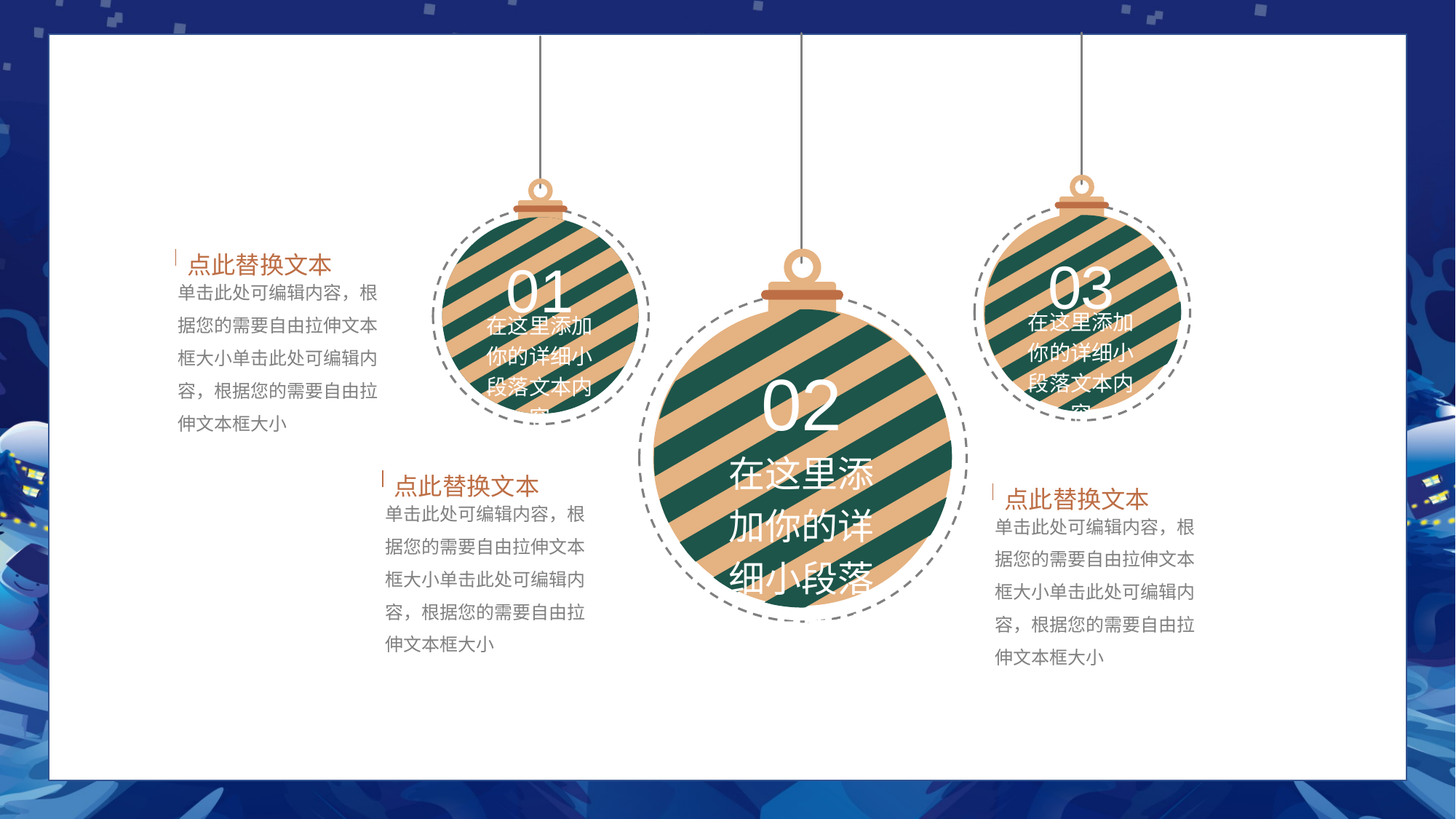

03

在这里添加你的详细小段落文本内容

02

在这里添加你的详细小段落文本内容

01

在这里添加你的详细小段落文本内容
点此替换文本
单击此处可编辑内容，根据您的需要自由拉伸文本框大小单击此处可编辑内容，根据您的需要自由拉伸文本框大小
点此替换文本
单击此处可编辑内容，根据您的需要自由拉伸文本框大小单击此处可编辑内容，根据您的需要自由拉伸文本框大小
点此替换文本
单击此处可编辑内容，根据您的需要自由拉伸文本框大小单击此处可编辑内容，根据您的需要自由拉伸文本框大小